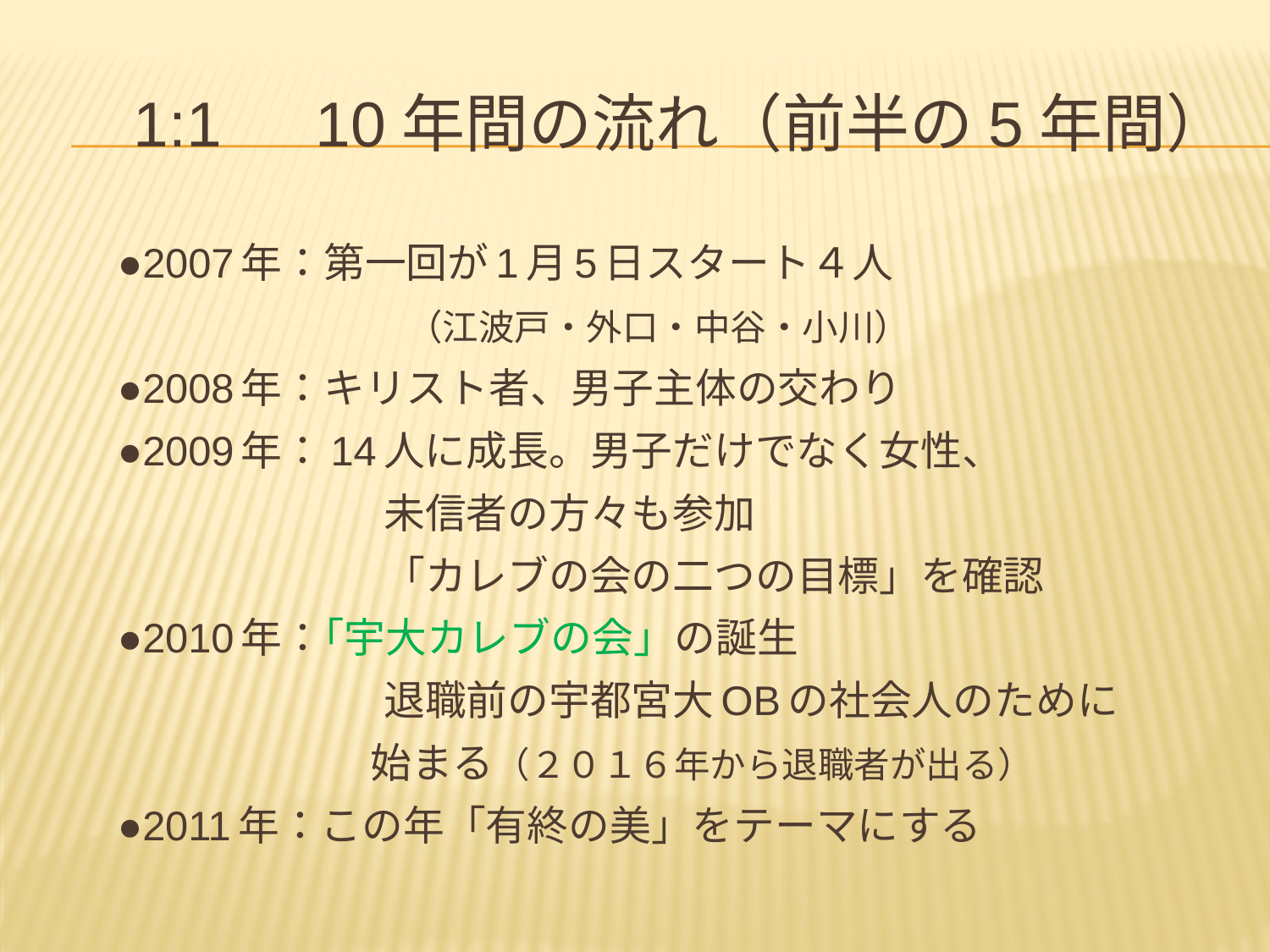

# 1:1　10年間の流れ（前半の5年間）
●2007年：第一回が1月5日スタート４人
　　　　　　　（江波戸・外口・中谷・小川）
●2008年：キリスト者、男子主体の交わり
●2009年：14人に成長。男子だけでなく女性、
　　　　　 　 未信者の方々も参加
　　　　 　　 「カレブの会の二つの目標」を確認
●2010年：｢宇大カレブの会」の誕生
　　　　 　　 退職前の宇都宮大OBの社会人のために
　　　　   　  始まる（２０１６年から退職者が出る）
●2011年：この年「有終の美」をテーマにする